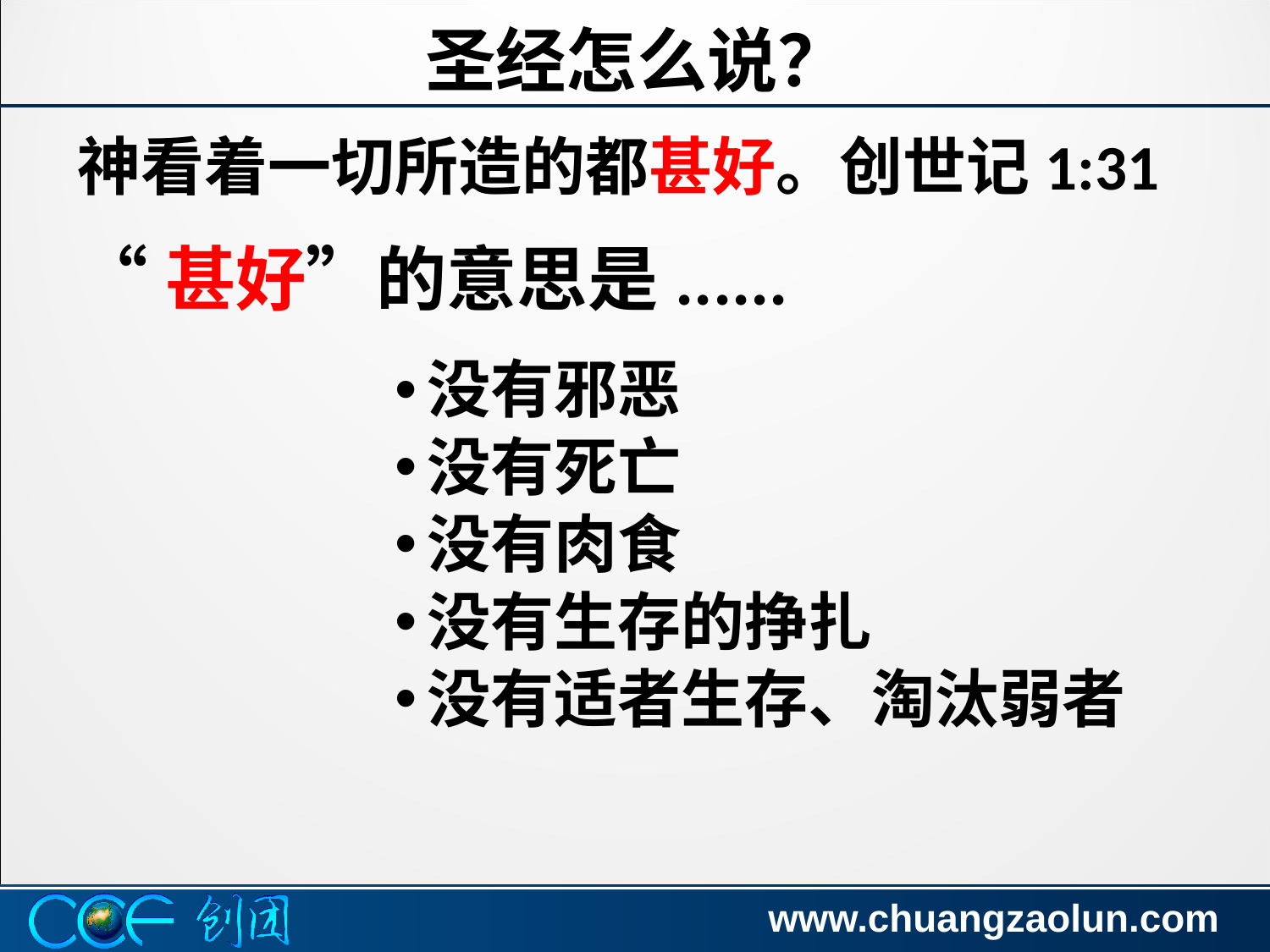

圣经怎么说？
神看着一切所造的都甚好。创世记1:31

“甚好”的意思是......

没有邪恶
没有死亡
没有肉食
没有生存的挣扎
没有适者生存、淘汰弱者